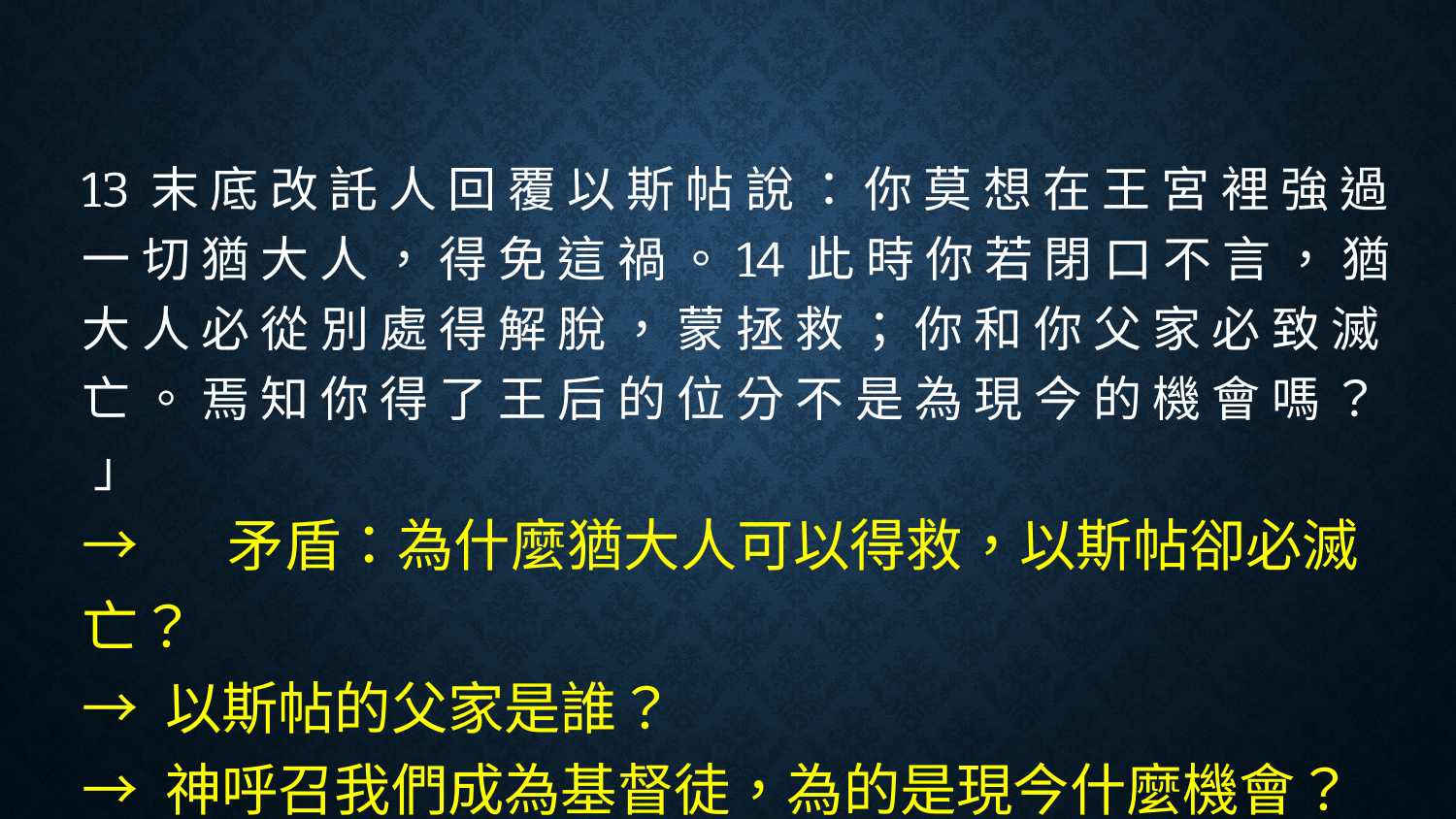

#
13 末 底 改 託 人 回 覆 以 斯 帖 說 ： 你 莫 想 在 王 宮 裡 強 過 一 切 猶 大 人 ， 得 免 這 禍 。14 此 時 你 若 閉 口 不 言 ， 猶 大 人 必 從 別 處 得 解 脫 ， 蒙 拯 救 ； 你 和 你 父 家 必 致 滅 亡 。 焉 知 你 得 了 王 后 的 位 分 不 是 為 現 今 的 機 會 嗎 ？ 」
→	矛盾：為什麼猶大人可以得救，以斯帖卻必滅亡？
→ 以斯帖的父家是誰？
→ 神呼召我們成為基督徒，為的是現今什麼機會？